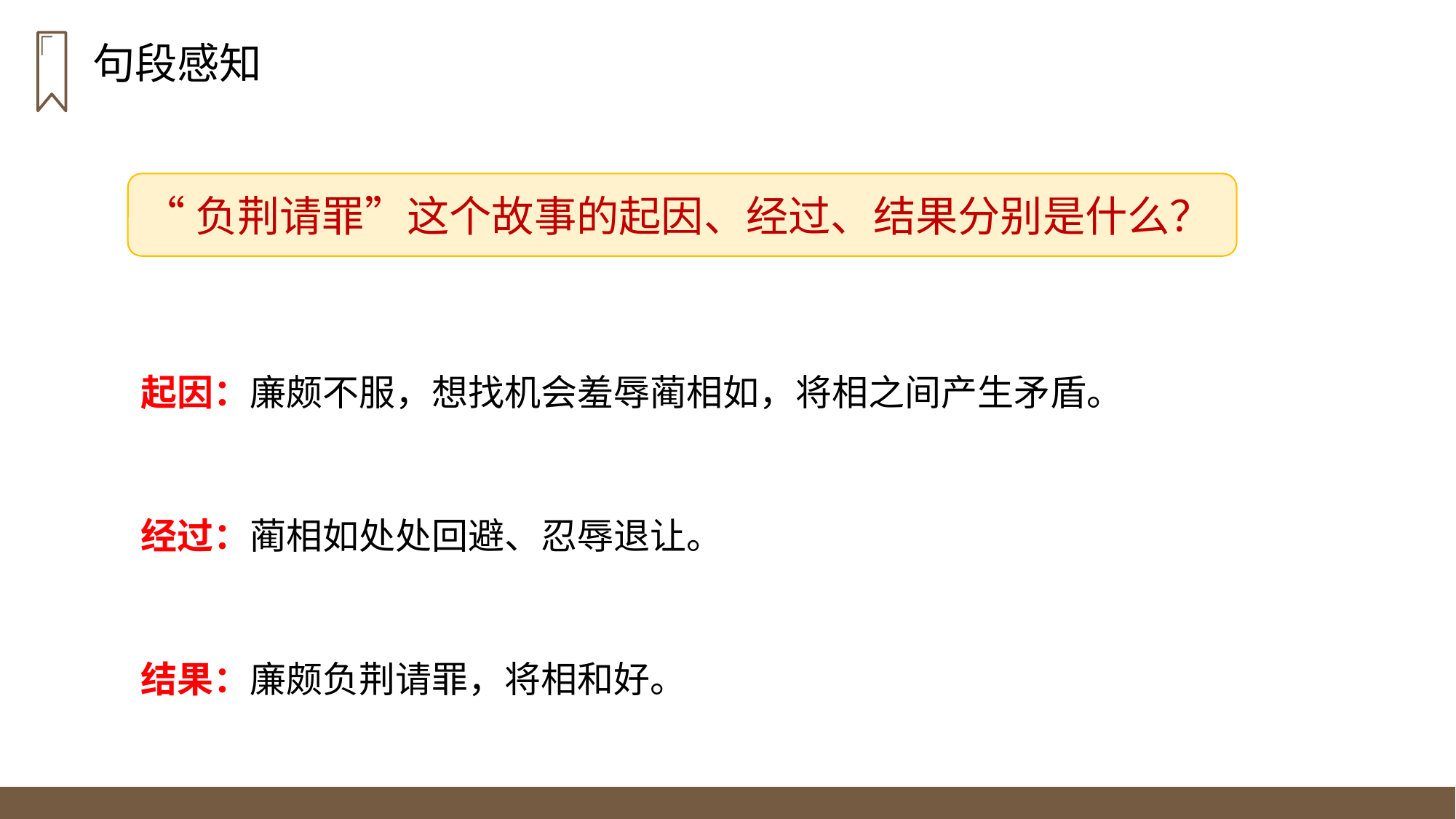

句段感知
“负荆请罪”这个故事的起因、经过、结果分别是什么？
起因：廉颇不服，想找机会羞辱蔺相如，将相之间产生矛盾。
经过：蔺相如处处回避、忍辱退让。
结果：廉颇负荆请罪，将相和好。